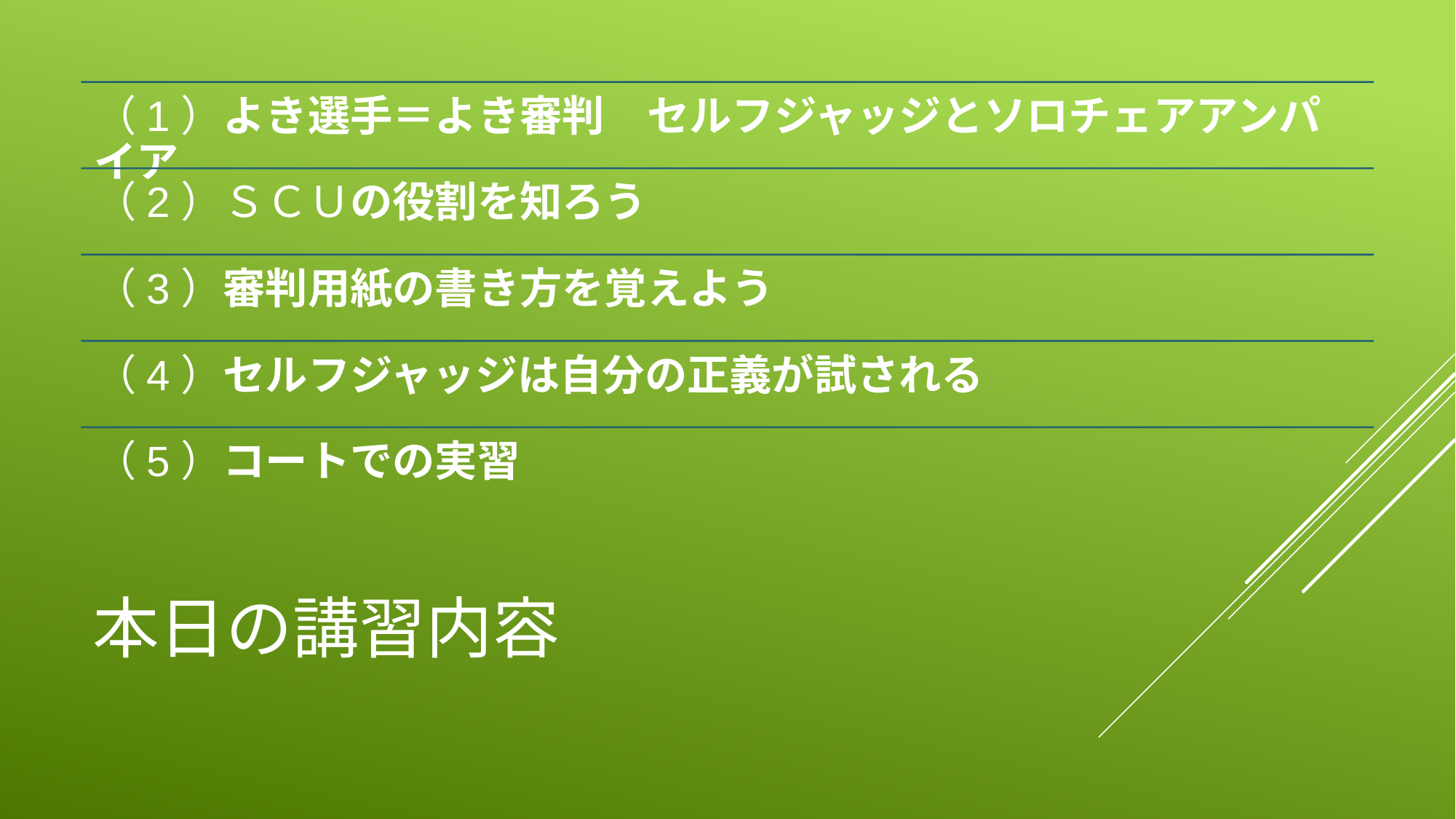

（1）よき選手＝よき審判　セルフジャッジとソロチェアアンパイア
（2）ＳＣＵの役割を知ろう
（3）審判用紙の書き方を覚えよう
（4）セルフジャッジは自分の正義が試される
（5）コートでの実習
# 本日の講習内容